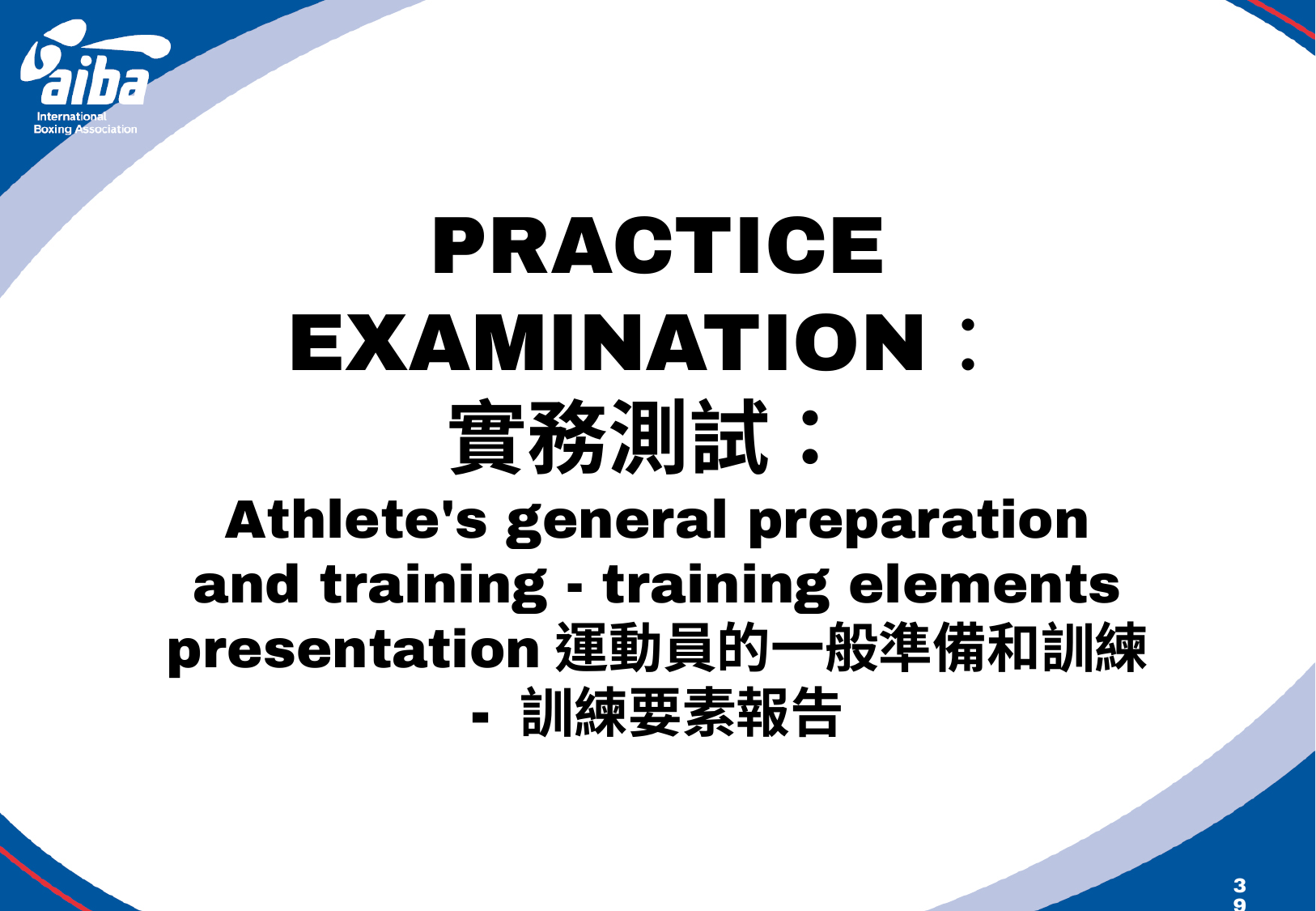

# PRACTICE EXAMINATION： 實務測試： Athlete's general preparation and training - training elements presentation運動員的一般準備和訓練 - 訓練要素報告
391